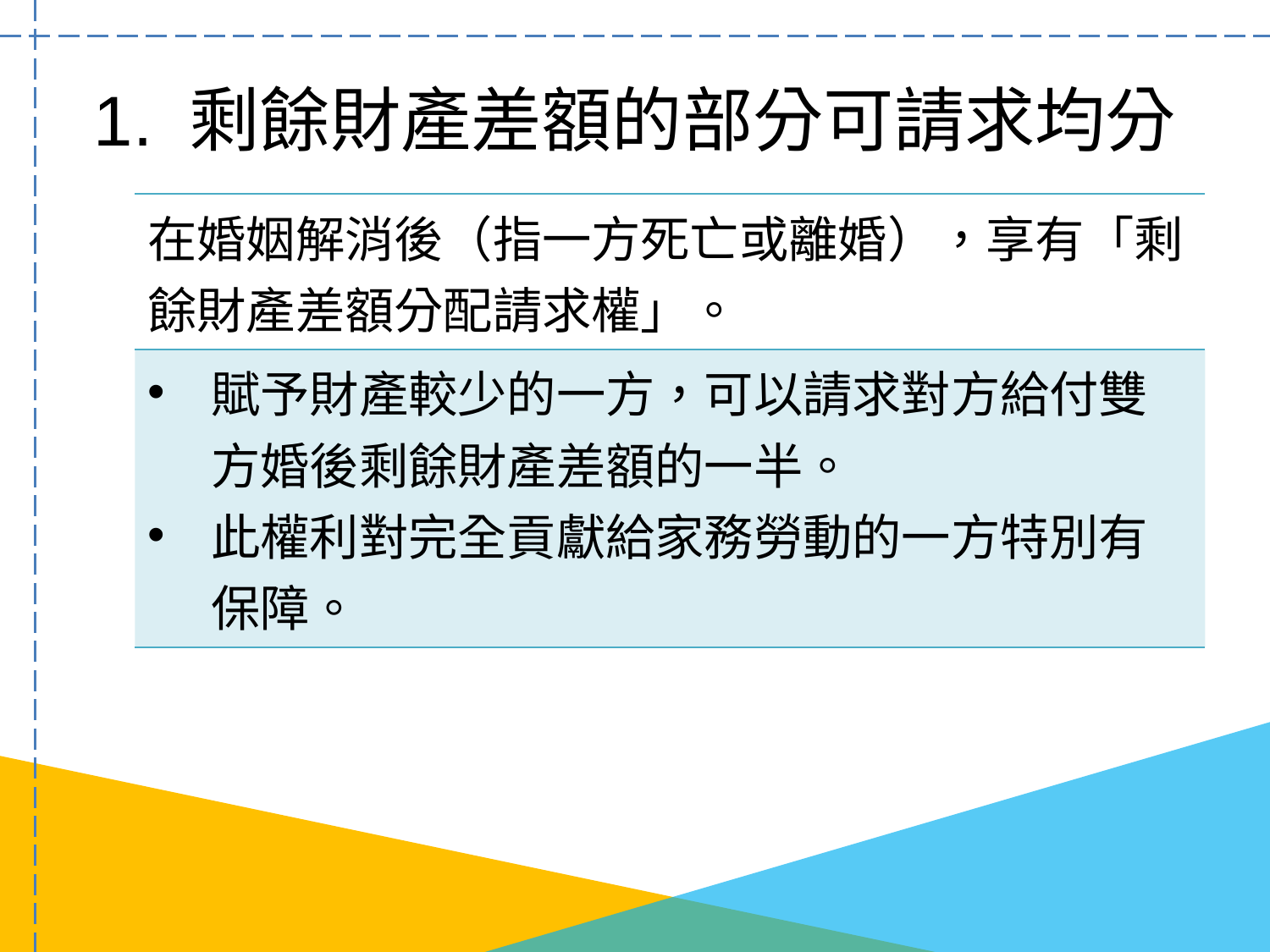

# 1. 剩餘財產差額的部分可請求均分
| 在婚姻解消後（指一方死亡或離婚），享有「剩餘財產差額分配請求權」。 |
| --- |
| 賦予財產較少的一方，可以請求對方給付雙方婚後剩餘財產差額的一半。 此權利對完全貢獻給家務勞動的一方特別有保障。 |